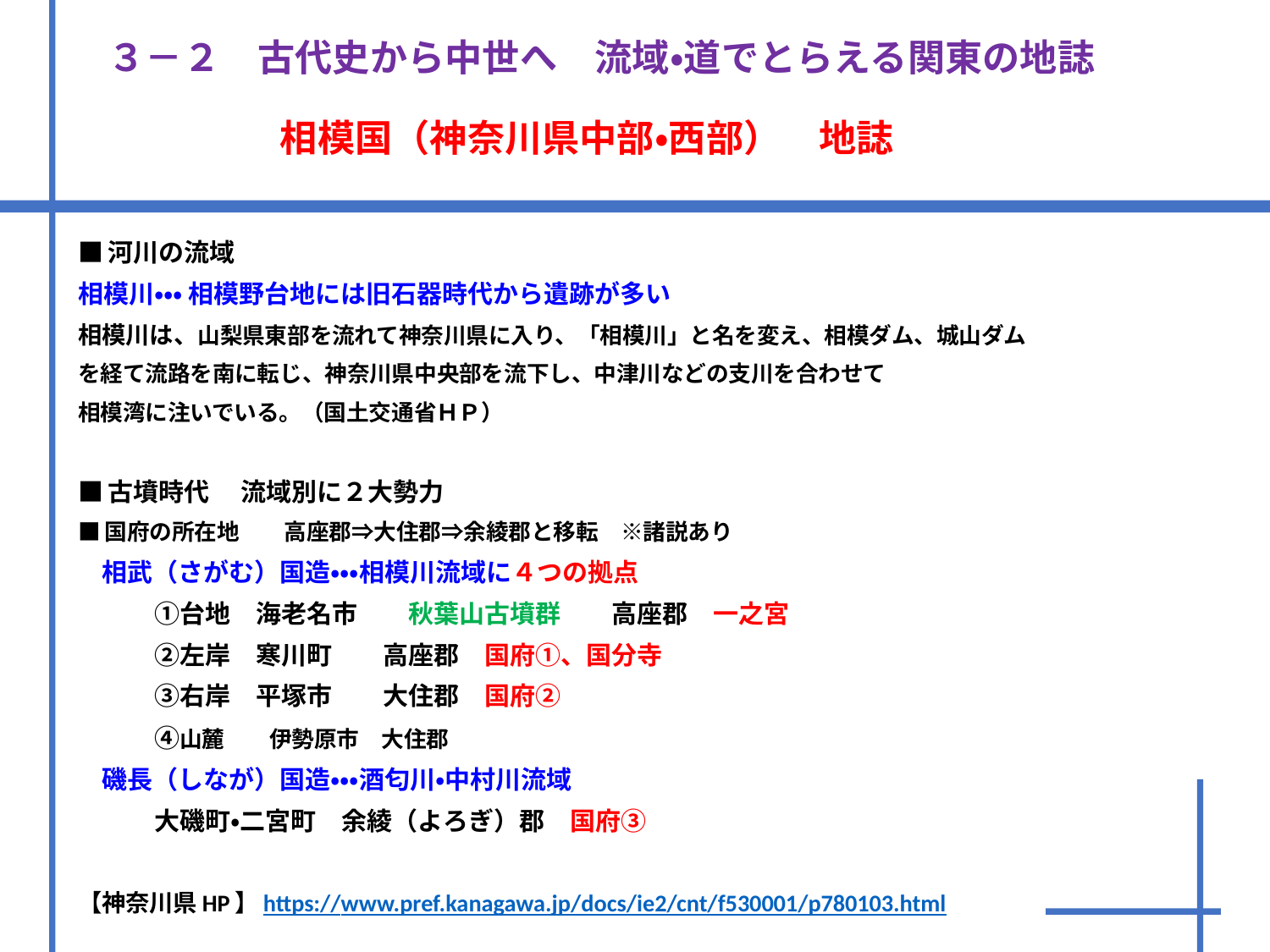

３－２　古代史から中世へ　流域・道でとらえる関東の地誌

　　　　　相模国（神奈川県中部・西部）　地誌

■河川の流域
相模川・・・ 相模野台地には旧石器時代から遺跡が多い
相模川は、山梨県東部を流れて神奈川県に入り、「相模川」と名を変え、相模ダム、城山ダム
を経て流路を南に転じ、神奈川県中央部を流下し、中津川などの支川を合わせて
相模湾に注いでいる。（国土交通省ＨＰ）

■古墳時代　 流域別に２大勢力
■国府の所在地　　高座郡⇒大住郡⇒余綾郡と移転　※諸説あり
　相武（さがむ）国造・・・相模川流域に４つの拠点
　　　①台地　海老名市　　秋葉山古墳群　　高座郡　一之宮
　　　②左岸　寒川町　　高座郡　国府①、国分寺
　　　③右岸　平塚市　　大住郡　国府②
　　　④山麓　　伊勢原市　大住郡
　磯長（しなが）国造・・・酒匂川・中村川流域
　　　大磯町・二宮町　余綾（よろぎ）郡　国府③

【神奈川県HP】https://www.pref.kanagawa.jp/docs/ie2/cnt/f530001/p780103.html